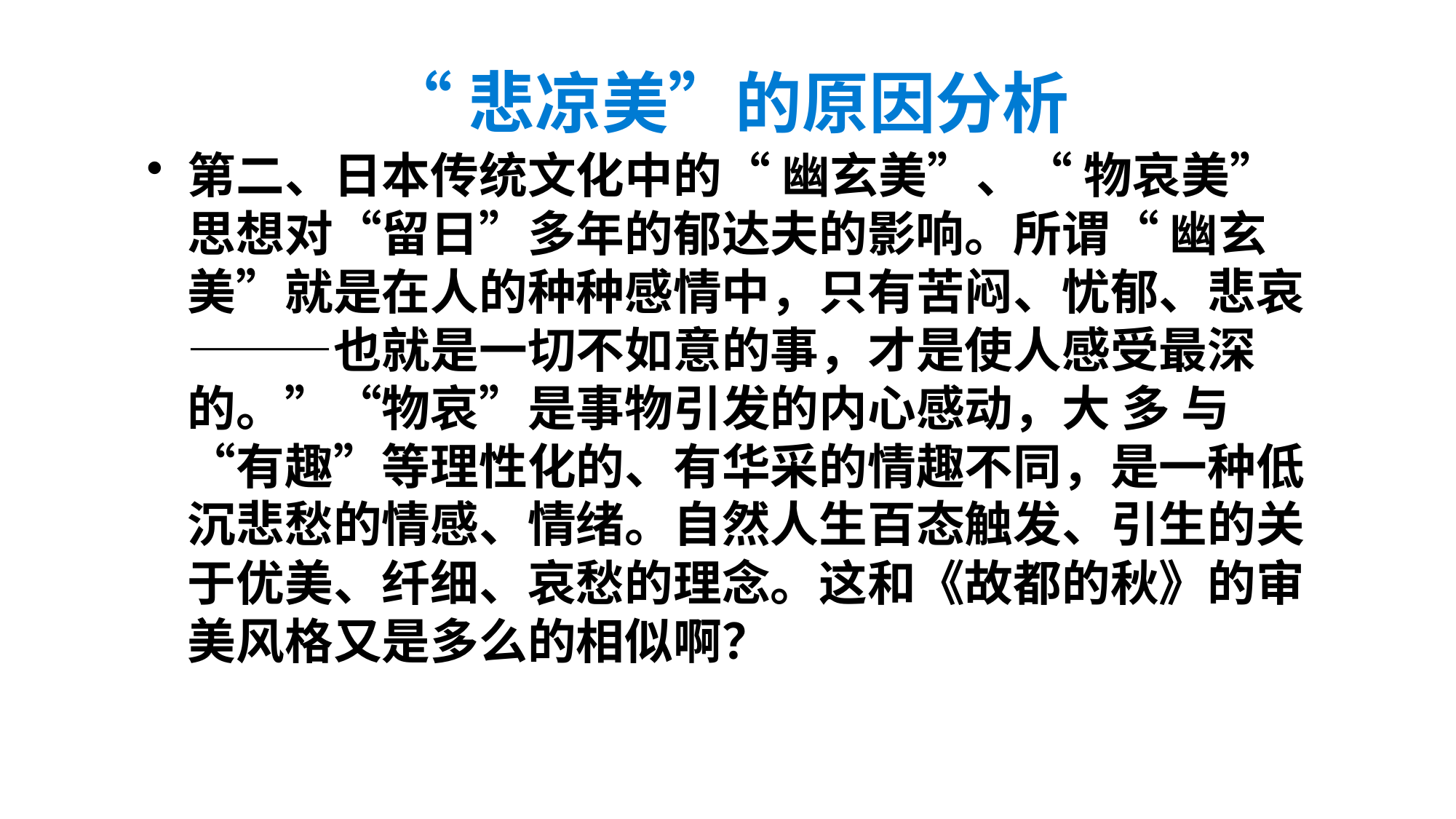

# “悲凉美”的原因分析
第二、日本传统文化中的“ 幽玄美”、“ 物哀美”思想对“留日”多年的郁达夫的影响。所谓“ 幽玄美”就是在人的种种感情中，只有苦闷、忧郁、悲哀———也就是一切不如意的事，才是使人感受最深的。”“物哀”是事物引发的内心感动，大 多 与“有趣”等理性化的、有华采的情趣不同，是一种低沉悲愁的情感、情绪。自然人生百态触发、引生的关于优美、纤细、哀愁的理念。这和《故都的秋》的审美风格又是多么的相似啊？